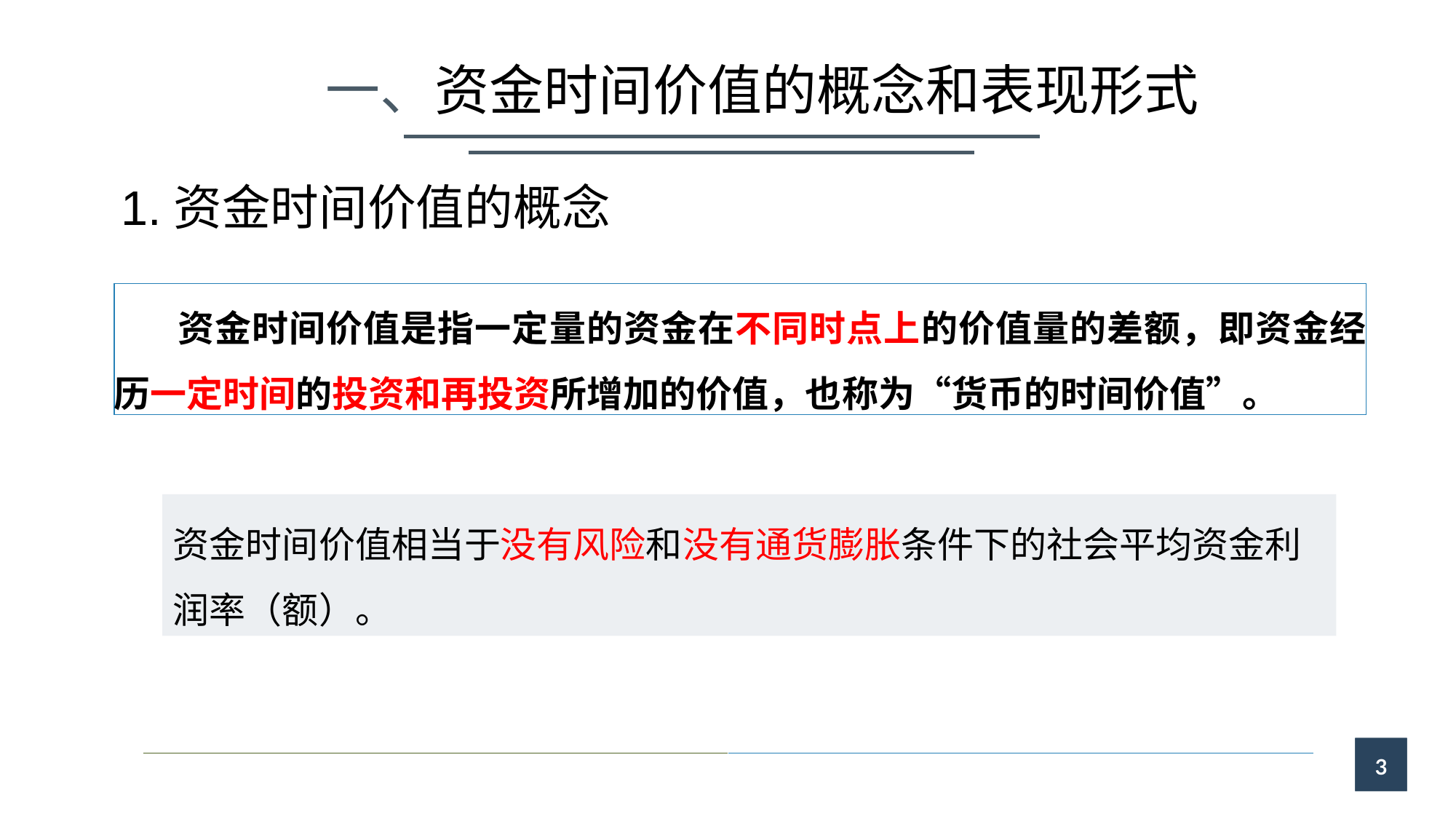

一、资金时间价值的概念和表现形式
1.资金时间价值的概念
      资金时间价值是指一定量的资金在不同时点上的价值量的差额，即资金经历一定时间的投资和再投资所增加的价值，也称为“货币的时间价值”。
资金时间价值相当于没有风险和没有通货膨胀条件下的社会平均资金利润率（额）。
3